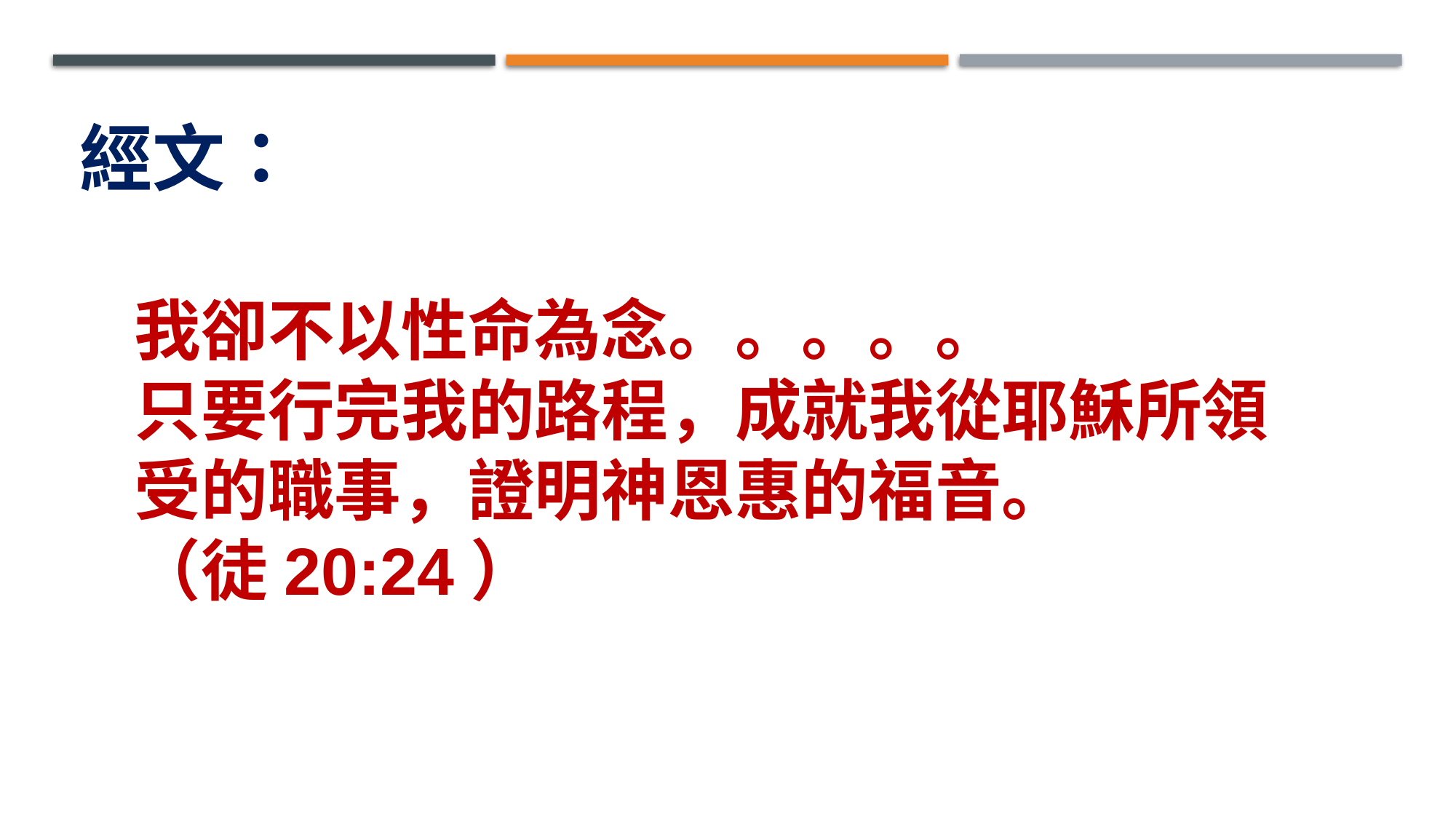

# 經文：
我卻不以性命為念。。。。。
只要行完我的路程，成就我從耶穌所領受的職事，證明神恩惠的福音。
（徒20:24）